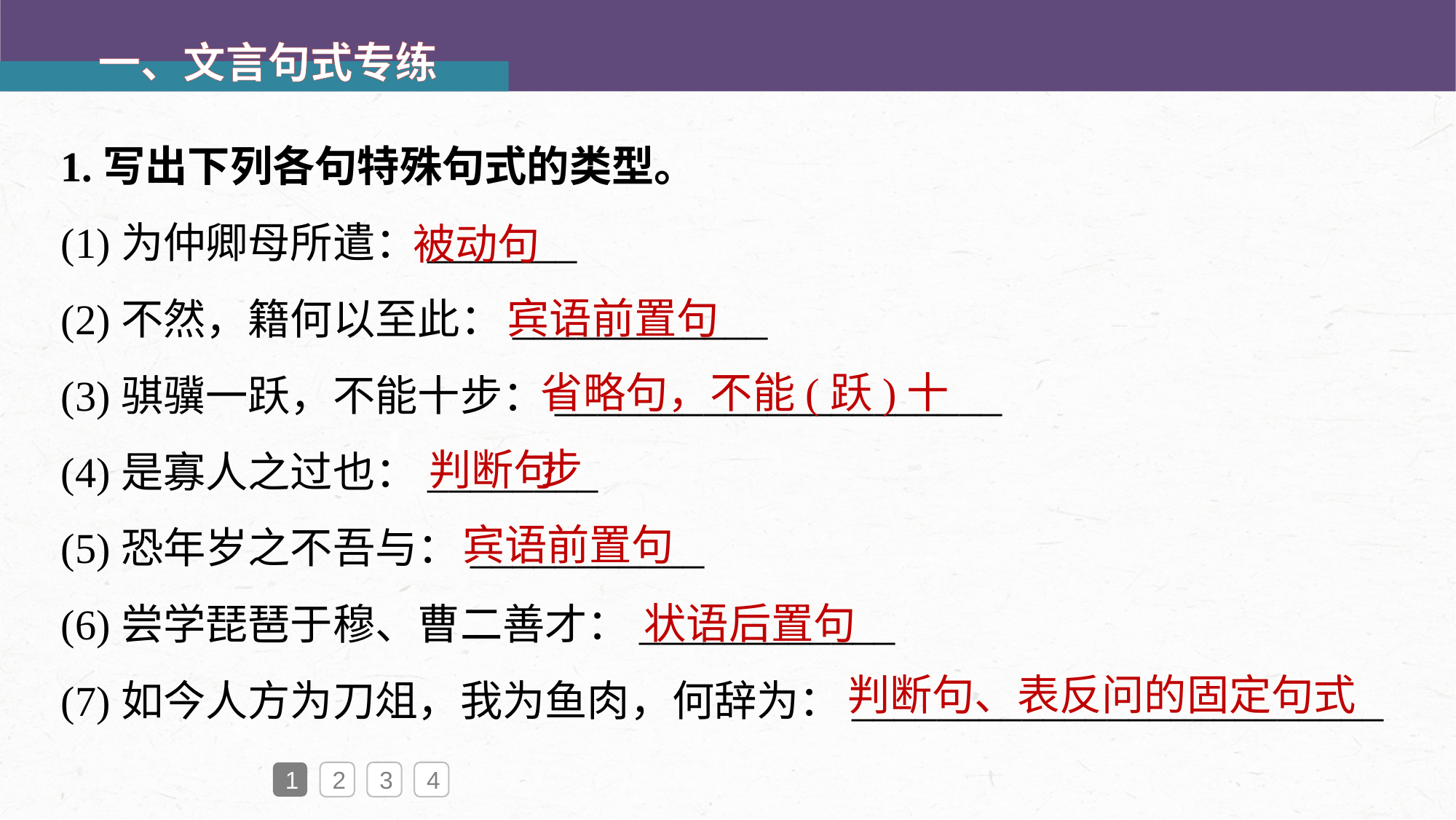

一、文言句式专练

1.写出下列各句特殊句式的类型。
(1)为仲卿母所遣：_______
(2)不然，籍何以至此：____________
(3)骐骥一跃，不能十步：_____________________
(4)是寡人之过也：________
(5)恐年岁之不吾与：___________
(6)尝学琵琶于穆、曹二善才：____________
(7)如今人方为刀俎，我为鱼肉，何辞为：_________________________
被动句
宾语前置句
省略句，不能(跃)十步
判断句
宾语前置句
状语后置句
判断句、表反问的固定句式
1
2
3
4